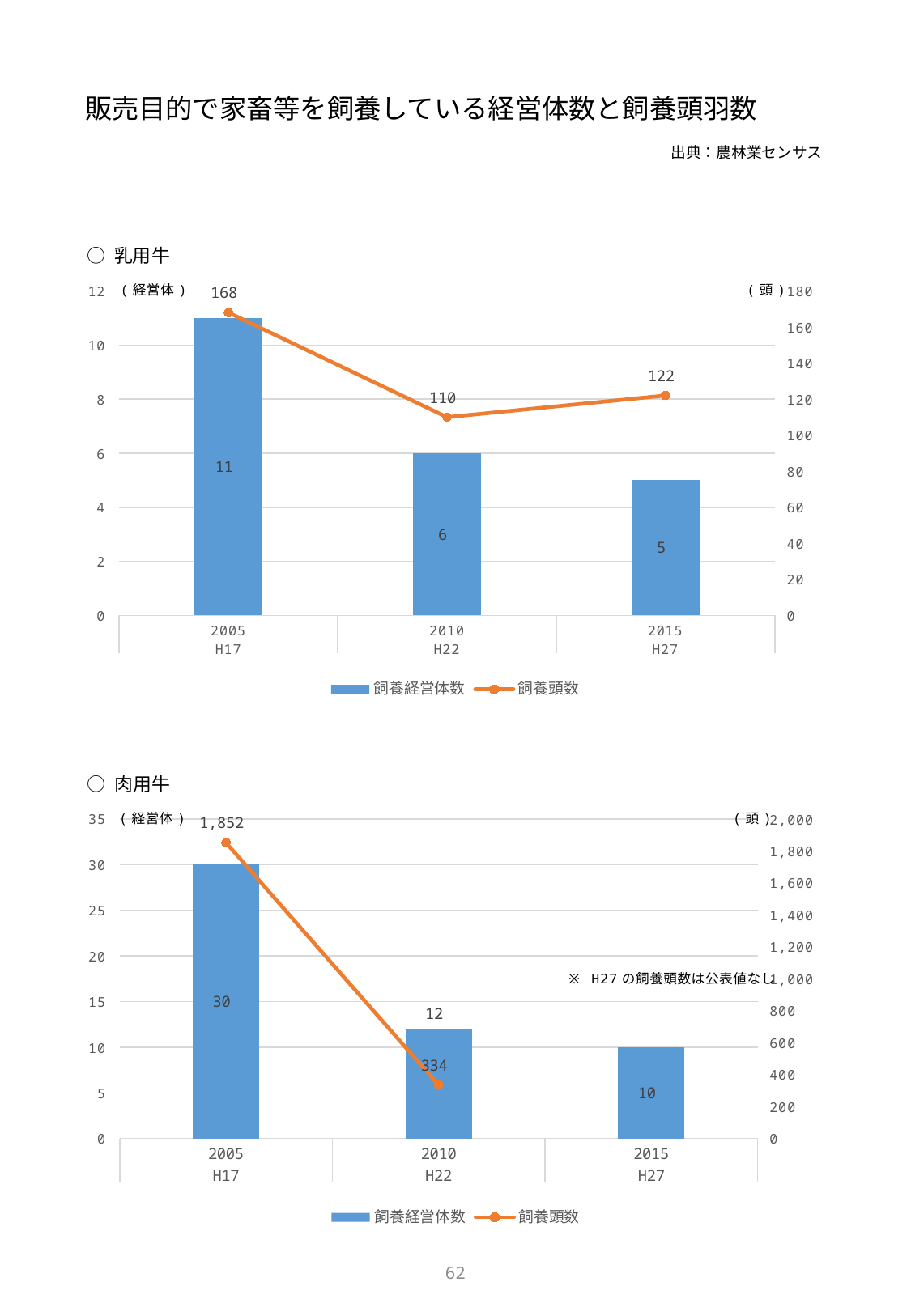

# 販売目的で家畜等を飼養している経営体数と飼養頭羽数
出典：農林業センサス
○ 乳用牛

### Chart

| Category | 飼養経営体数 | 飼養頭数 |
|---|---|---|
| 2005 | 11.0 | 168.0 |
| 2010 | 6.0 | 110.0 |
| 2015 | 5.0 | 122.0 |
○ 肉用牛

### Chart

| Category | 飼養経営体数 | 飼養頭数 |
|---|---|---|
| 2005 | 30.0 | 1852.0 |
| 2010 | 12.0 | 334.0 |
| 2015 | 10.0 | None |
62